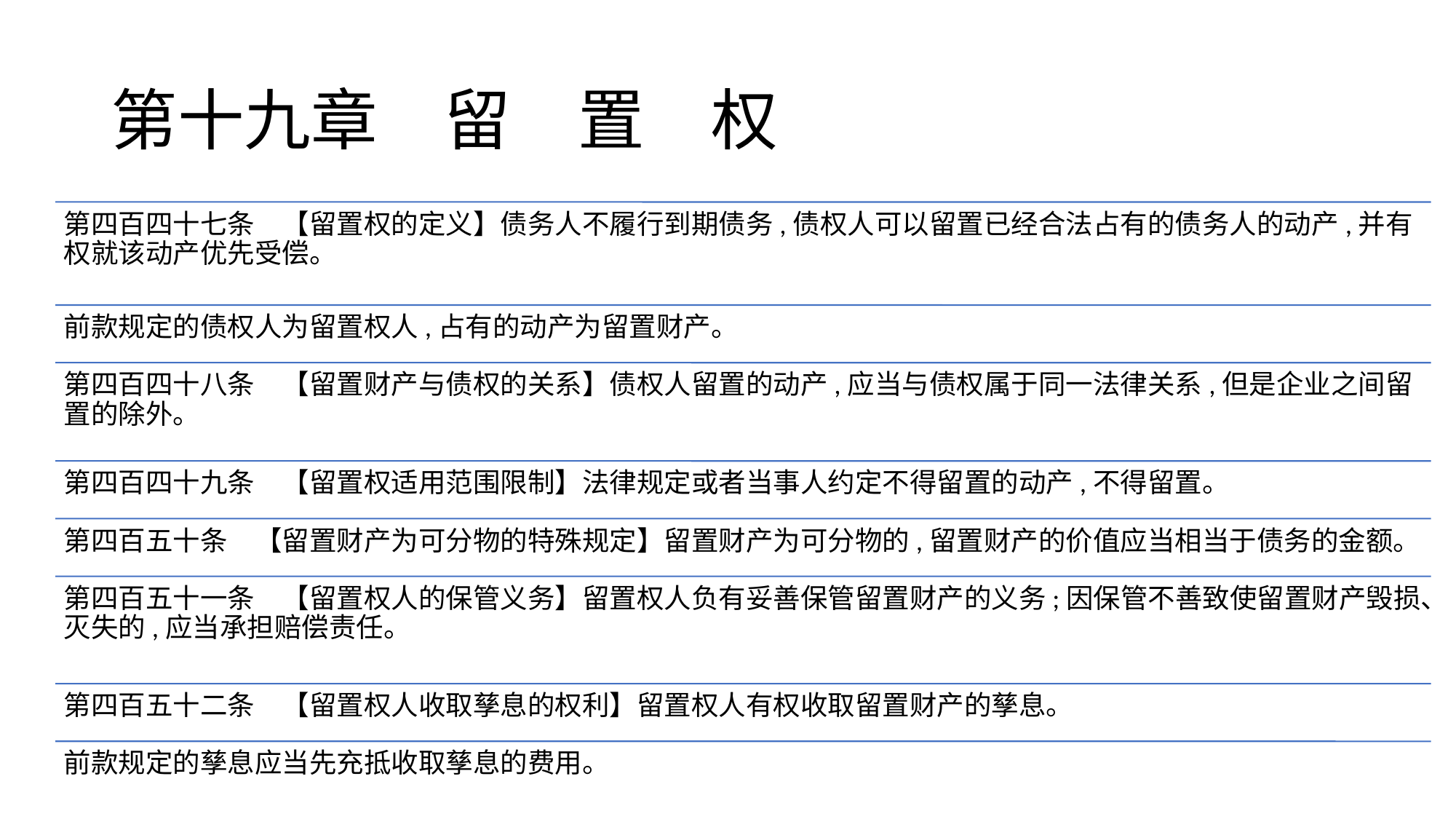

# 第十九章　留　置　权
第四百四十七条　【留置权的定义】债务人不履行到期债务,债权人可以留置已经合法占有的债务人的动产,并有权就该动产优先受偿。
前款规定的债权人为留置权人,占有的动产为留置财产。
第四百四十八条　【留置财产与债权的关系】债权人留置的动产,应当与债权属于同一法律关系,但是企业之间留置的除外。
第四百四十九条　【留置权适用范围限制】法律规定或者当事人约定不得留置的动产,不得留置。
第四百五十条　【留置财产为可分物的特殊规定】留置财产为可分物的,留置财产的价值应当相当于债务的金额。
第四百五十一条　【留置权人的保管义务】留置权人负有妥善保管留置财产的义务;因保管不善致使留置财产毁损、灭失的,应当承担赔偿责任。
第四百五十二条　【留置权人收取孳息的权利】留置权人有权收取留置财产的孳息。
前款规定的孳息应当先充抵收取孳息的费用。